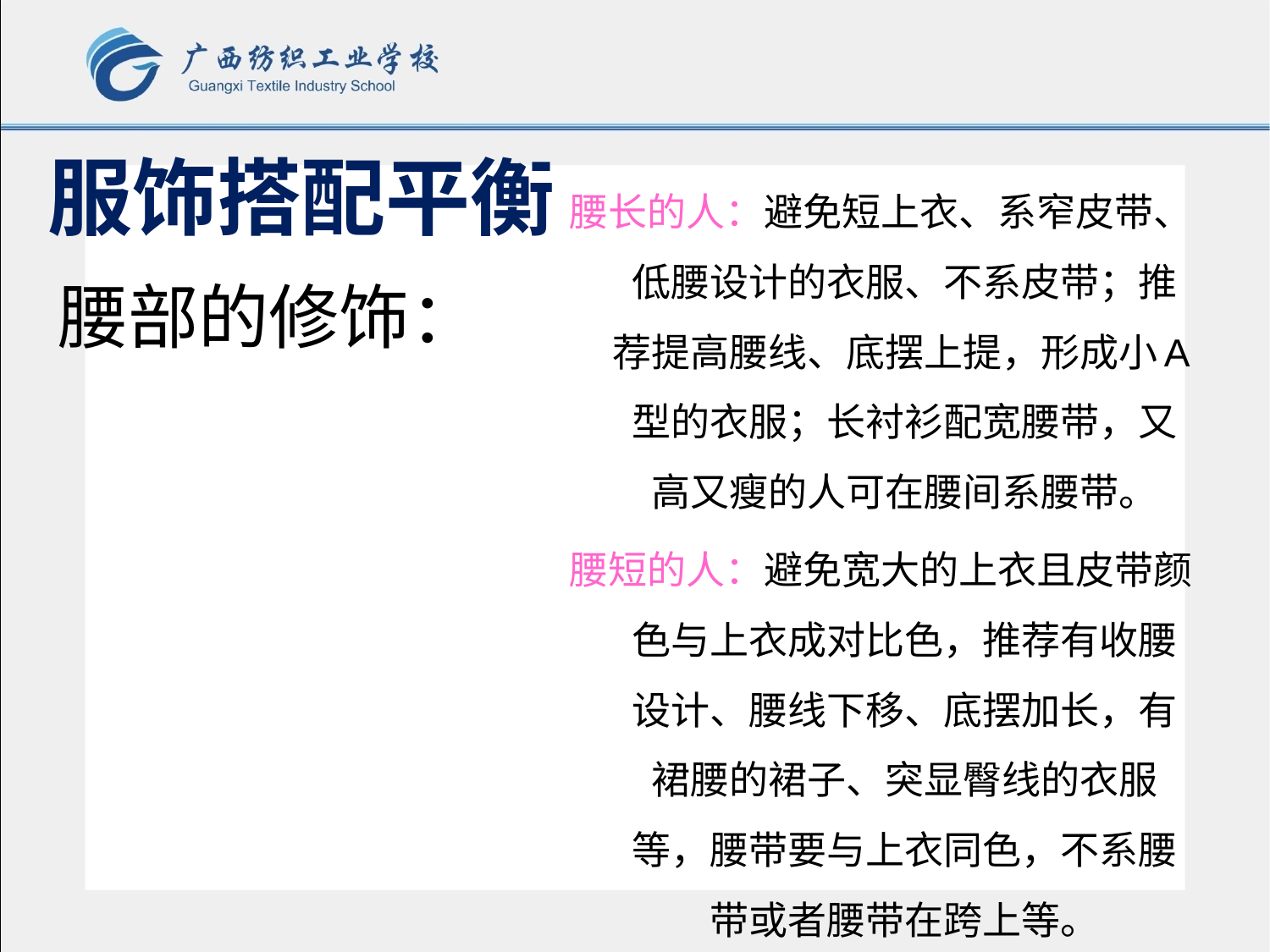

# 服饰搭配平衡
腰长的人：避免短上衣、系窄皮带、低腰设计的衣服、不系皮带；推荐提高腰线、底摆上提，形成小A型的衣服；长衬衫配宽腰带，又高又瘦的人可在腰间系腰带。
腰短的人：避免宽大的上衣且皮带颜色与上衣成对比色，推荐有收腰设计、腰线下移、底摆加长，有裙腰的裙子、突显臀线的衣服等，腰带要与上衣同色，不系腰带或者腰带在跨上等。
腰部的修饰：